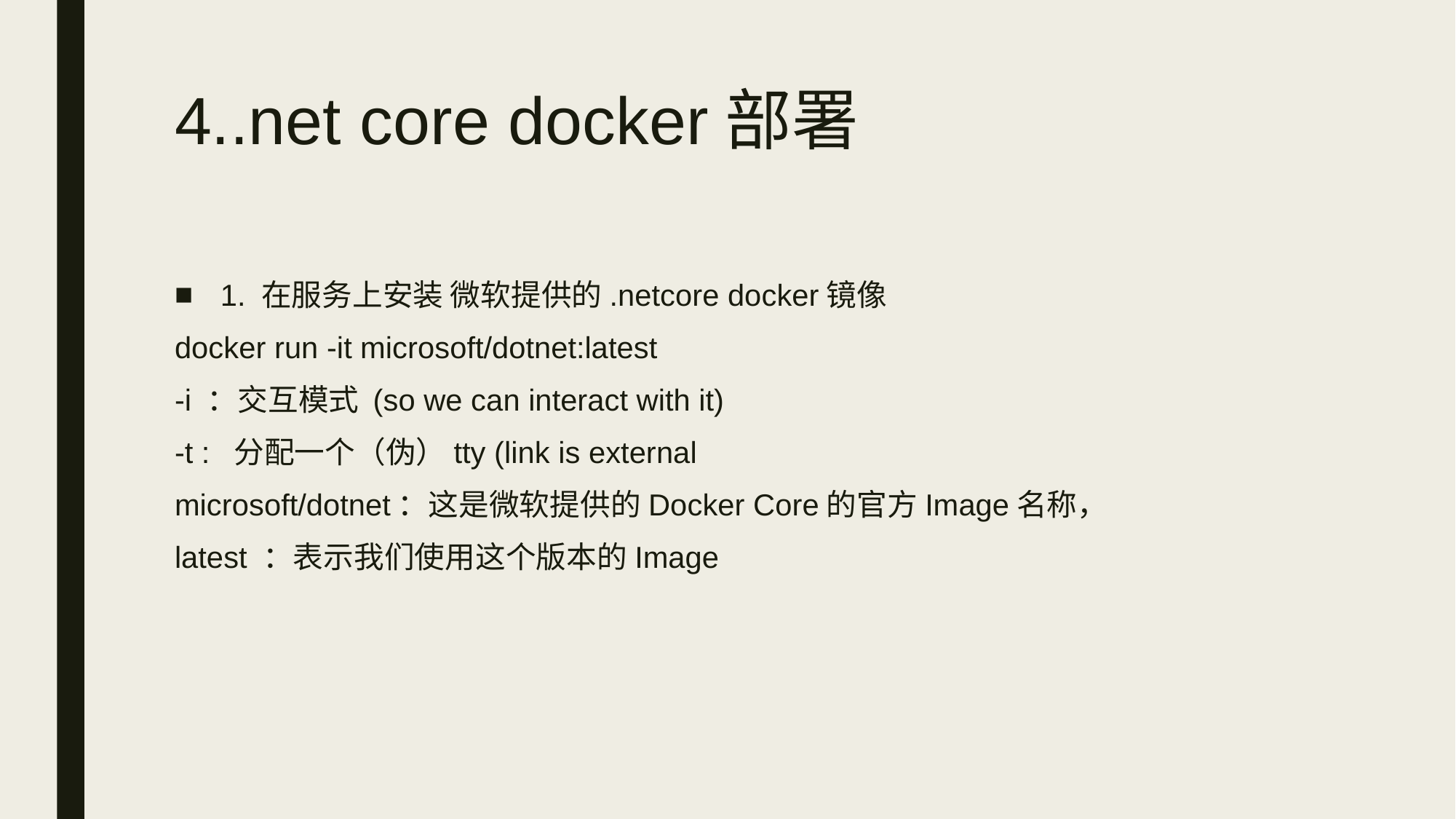

# 4..net core docker部署
1. 在服务上安装 微软提供的.netcore docker镜像
docker run -it microsoft/dotnet:latest
-i ：交互模式 (so we can interact with it)
-t :  分配一个（伪）tty (link is external
microsoft/dotnet：这是微软提供的Docker Core的官方Image名称，
latest ：表示我们使用这个版本的Image